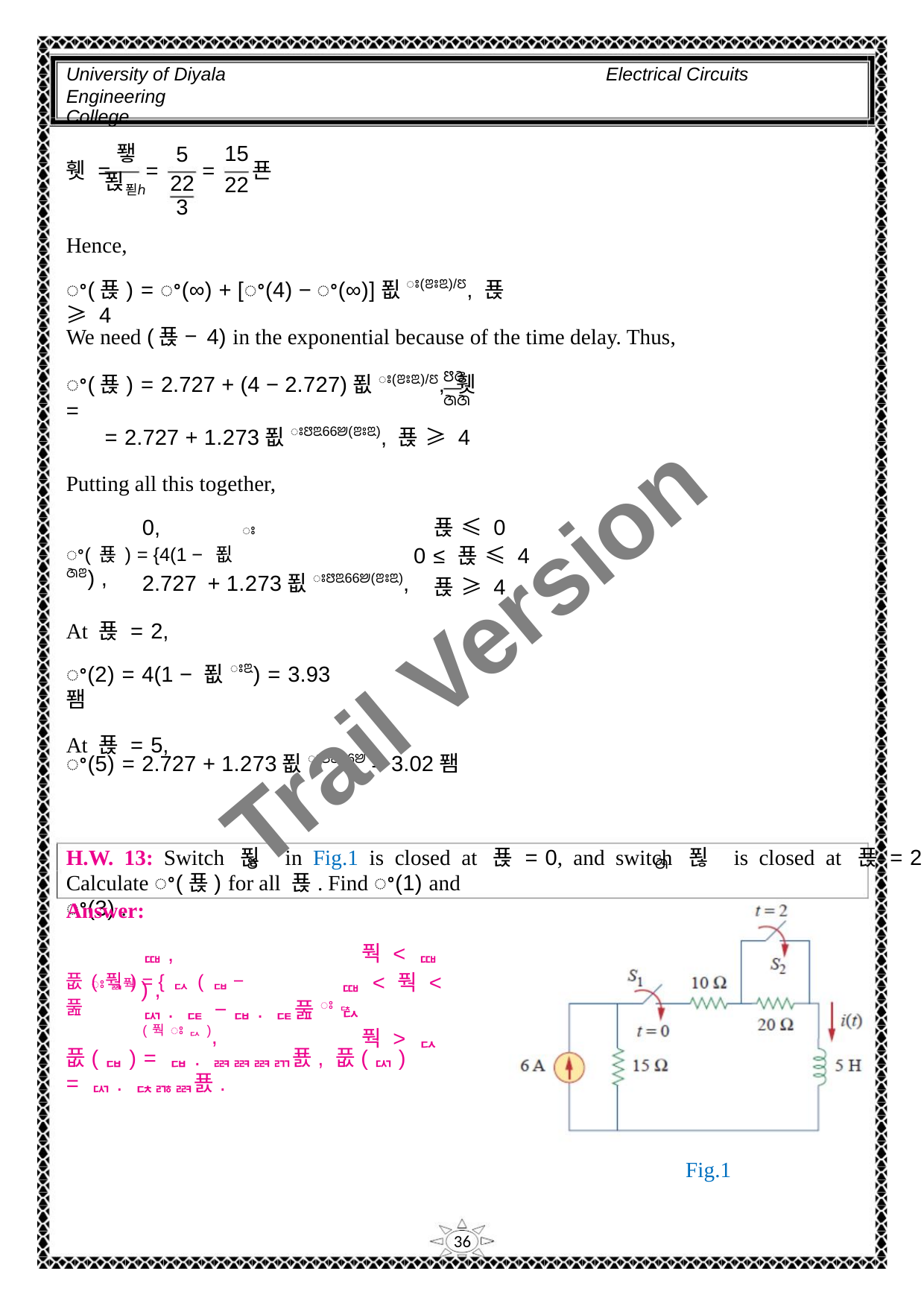

University of Diyala
Engineering College
Electrical Circuits
퐿
5
22
3
15
22
휏 =
=
=
푠
푅푇ℎ
Hence,
ꢀ(푡) = ꢀ(∞) + [ꢀ(4) − ꢀ(∞)]푒ꢁ(ꢂꢁꢃ)/ꢄ, 푡 ≥ 4
We need (푡 − 4) in the exponential because of the time delay. Thus,
ꢅꢆ
ꢀ(푡) = 2.727 + (4 − 2.727)푒ꢁ(ꢂꢁꢃ)/ꢄ, 휏 =
ꢇꢇ
= 2.727 + 1.273푒ꢁꢅꢃ66ꢈ(ꢂꢁꢃ), 푡 ≥ 4
Putting all this together,
0,
푡 ≤ 0
0 ≤ 푡 ≤ 4
푡 ≥ 4
ꢀ(푡) = {4(1 − 푒ꢁꢇꢂ) ,
2.727 + 1.273푒ꢁꢅꢃ66ꢈ(ꢂꢁꢃ),
Trail Version
Trail Version
Trail Version
Trail Version
Trail Version
Trail Version
Trail Version
Trail Version
Trail Version
Trail Version
Trail Version
Trail Version
Trail Version
At 푡 = 2,
ꢀ(2) = 4(1 − 푒ꢁꢃ) = 3.93퐴
At 푡 = 5,
ꢀ(5) = 2.727 + 1.273푒ꢁꢅꢃ66ꢈ = 3.02퐴
H.W. 13: Switch 푆 in Fig.1 is closed at 푡 = 0, and switch 푆 is closed at 푡 = 2푠.
ꢅ
ꢇ
Calculate ꢀ(푡) for all 푡. Find ꢀ(1) and ꢀ(3) .
Answer:
ퟎ,
풕 < ퟎ
ퟎ < 풕 < ퟐ
풕 > ퟐ
풊(풕) = {ퟐ(ퟏ − 풆ꢁퟗ풕) ,
ퟑ. ퟔ − ퟏ. ퟔ풆ꢁퟓ(풕ꢁퟐ),
풊(ퟏ) = ퟏ. ퟗퟗퟗퟕ푨, 풊(ퟑ) = ퟑ. ퟓퟖퟗ푨.
Fig.1
36